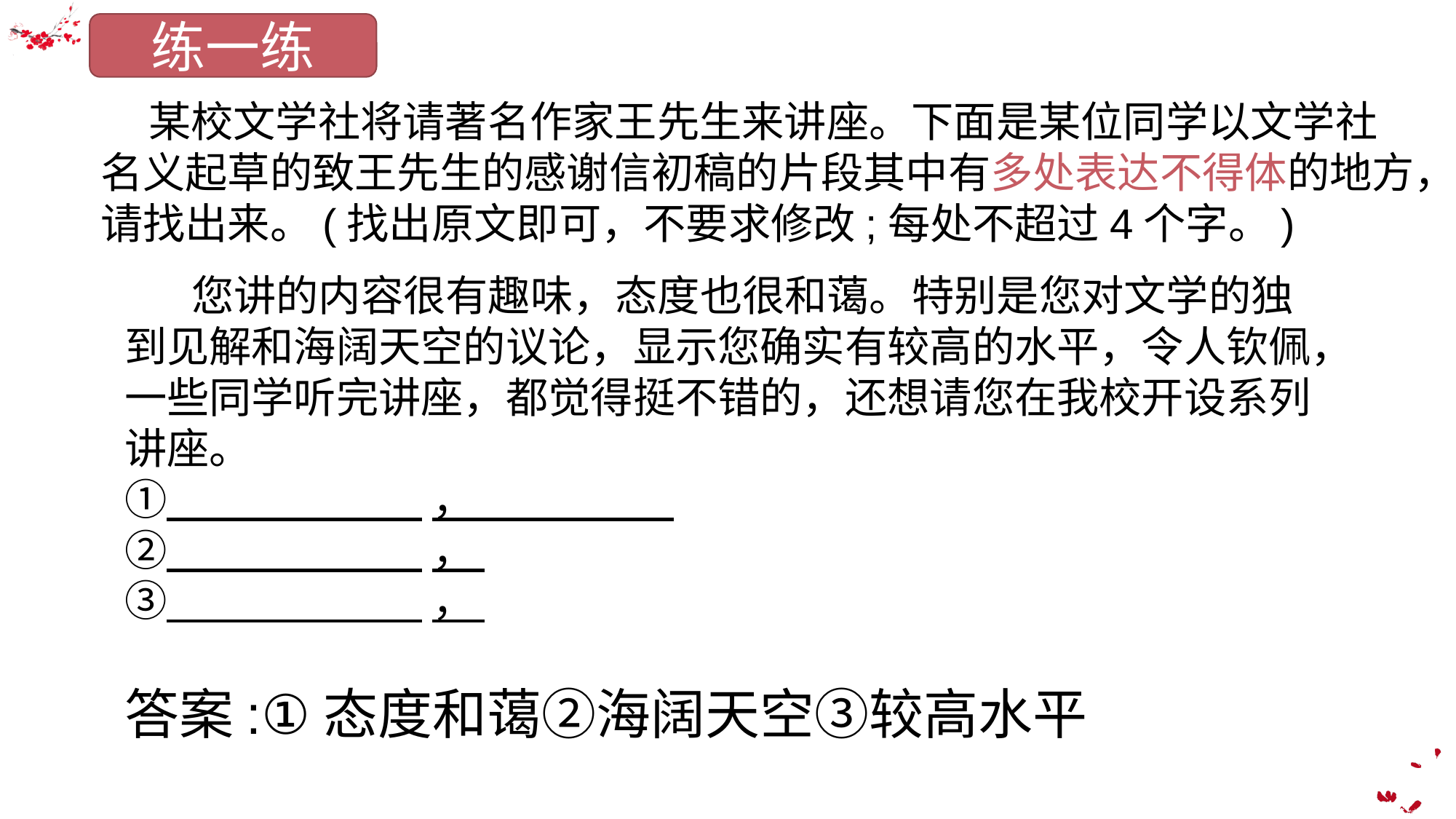

练一练
    某校文学社将请著名作家王先生来讲座。下面是某位同学以文学社名义起草的致王先生的感谢信初稿的片段其中有多处表达不得体的地方，请找出来。(找出原文即可，不要求修改;每处不超过4个字。)
      您讲的内容很有趣味，态度也很和蔼。特别是您对文学的独到见解和海阔天空的议论，显示您确实有较高的水平，令人钦佩，一些同学听完讲座，都觉得挺不错的，还想请您在我校开设系列讲座。
①                           ，
②                           ，
③                           ，
答案:①态度和蔼②海阔天空③较高水平